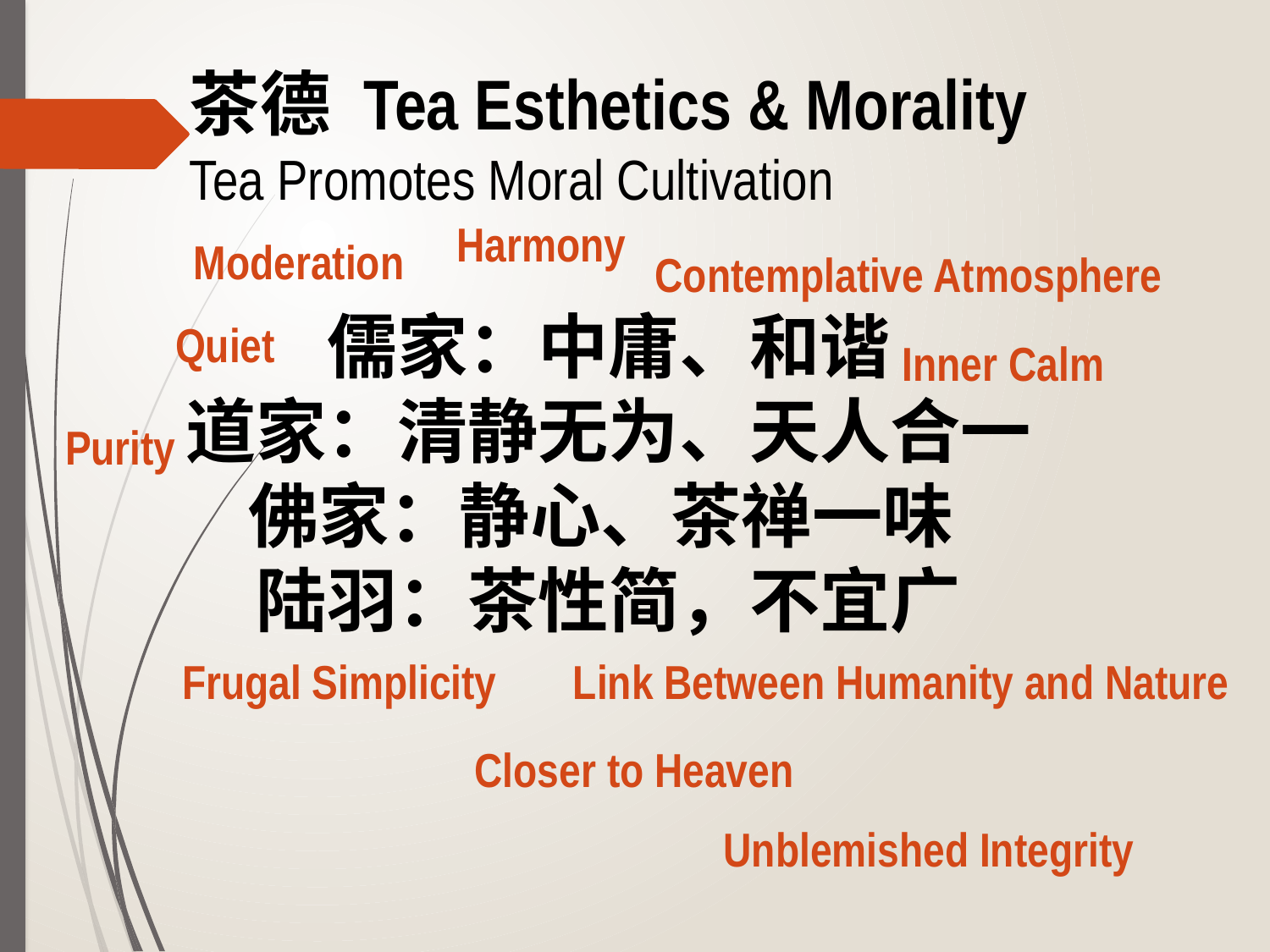

茶德 Tea Esthetics & Morality
Tea Promotes Moral Cultivation
Harmony
Moderation
Contemplative Atmosphere
儒家：中庸、和谐
道家：清静无为、天人合一
佛家：静心、茶禅一味
陆羽：茶性简，不宜广
Quiet
Inner Calm
Purity
Frugal Simplicity
Link Between Humanity and Nature
Closer to Heaven
Unblemished Integrity